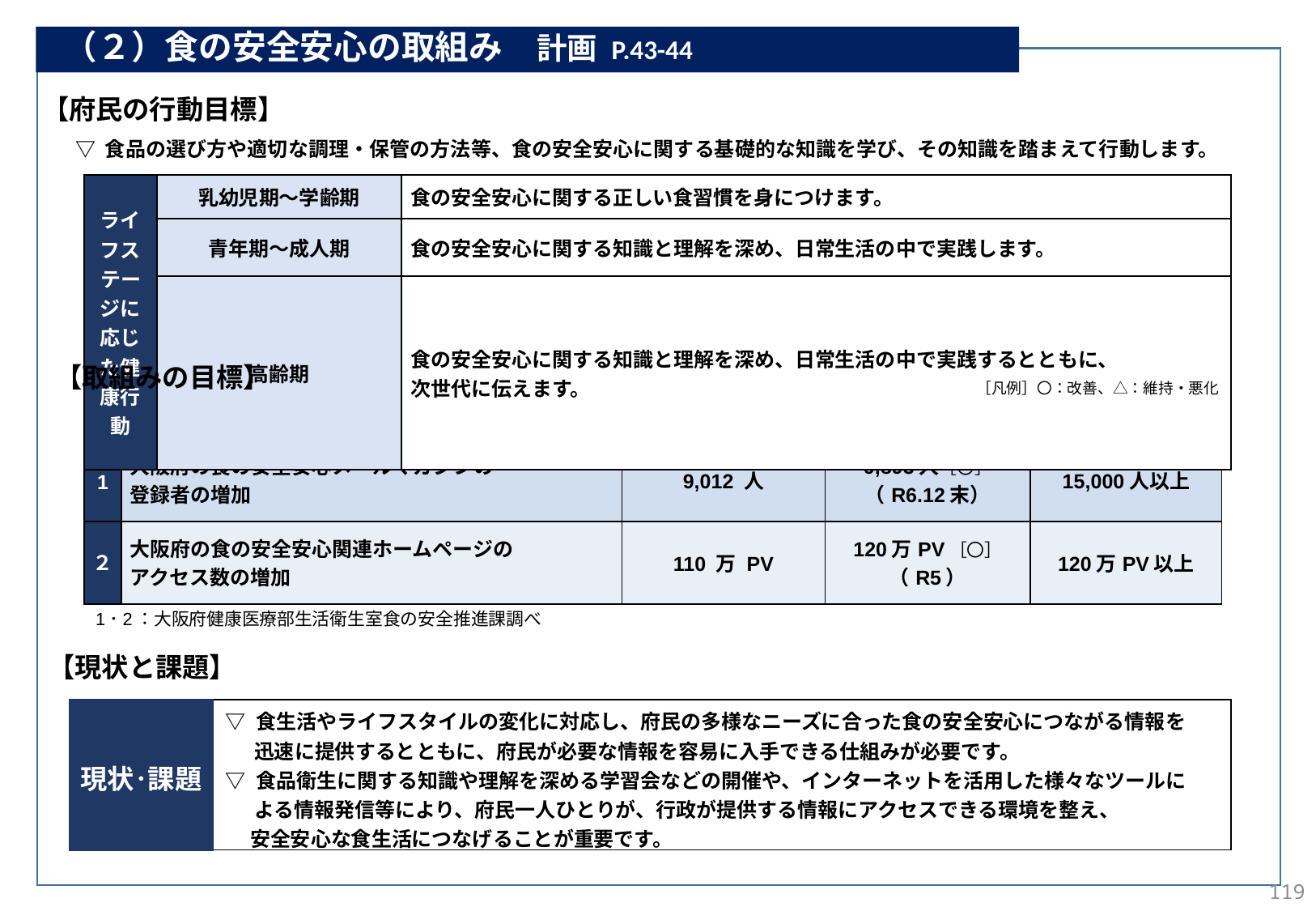

（２）食の安全安心の取組み　計画 P.43-44

【府民の行動目標】
▽ 食品の選び方や適切な調理・保管の方法等、食の安全安心に関する基礎的な知識を学び、その知識を踏まえて行動します。
| ライフステージに 応じた健康行動 | 乳幼児期～学齢期 | 食の安全安心に関する正しい食習慣を身につけます。 |
| --- | --- | --- |
|  | 青年期～成人期 | 食の安全安心に関する知識と理解を深め、日常生活の中で実践します。 |
|  | 高齢期 | 食の安全安心に関する知識と理解を深め、日常生活の中で実践するとともに、 次世代に伝えます。 |
【取組みの目標】
［凡例］〇：改善、△：維持・悪化
|  | 項目 | 計画策定時の値 | 現状値 | 2035年度目標値 |
| --- | --- | --- | --- | --- |
| 1 | 大阪府の食の安全安心メールマガジンの 登録者の増加 | 9,012 人 | 9,893人［〇］ （R6.12末） | 15,000人以上 |
| ２ | 大阪府の食の安全安心関連ホームページの アクセス数の増加 | 110 万 PV | 120万PV［〇］ （R5） | 120万PV以上 |
1･2：大阪府健康医療部生活衛生室食の安全推進課調べ
【現状と課題】
現状･課題
| ▽ 食生活やライフスタイルの変化に対応し、府民の多様なニーズに合った食の安全安心につながる情報を 迅速に提供するとともに、府民が必要な情報を容易に入手できる仕組みが必要です。 ▽ 食品衛生に関する知識や理解を深める学習会などの開催や、インターネットを活用した様々なツールに よる情報発信等により、府民一人ひとりが、行政が提供する情報にアクセスできる環境を整え、 　 安全安心な食生活につなげることが重要です。 |
| --- |
119